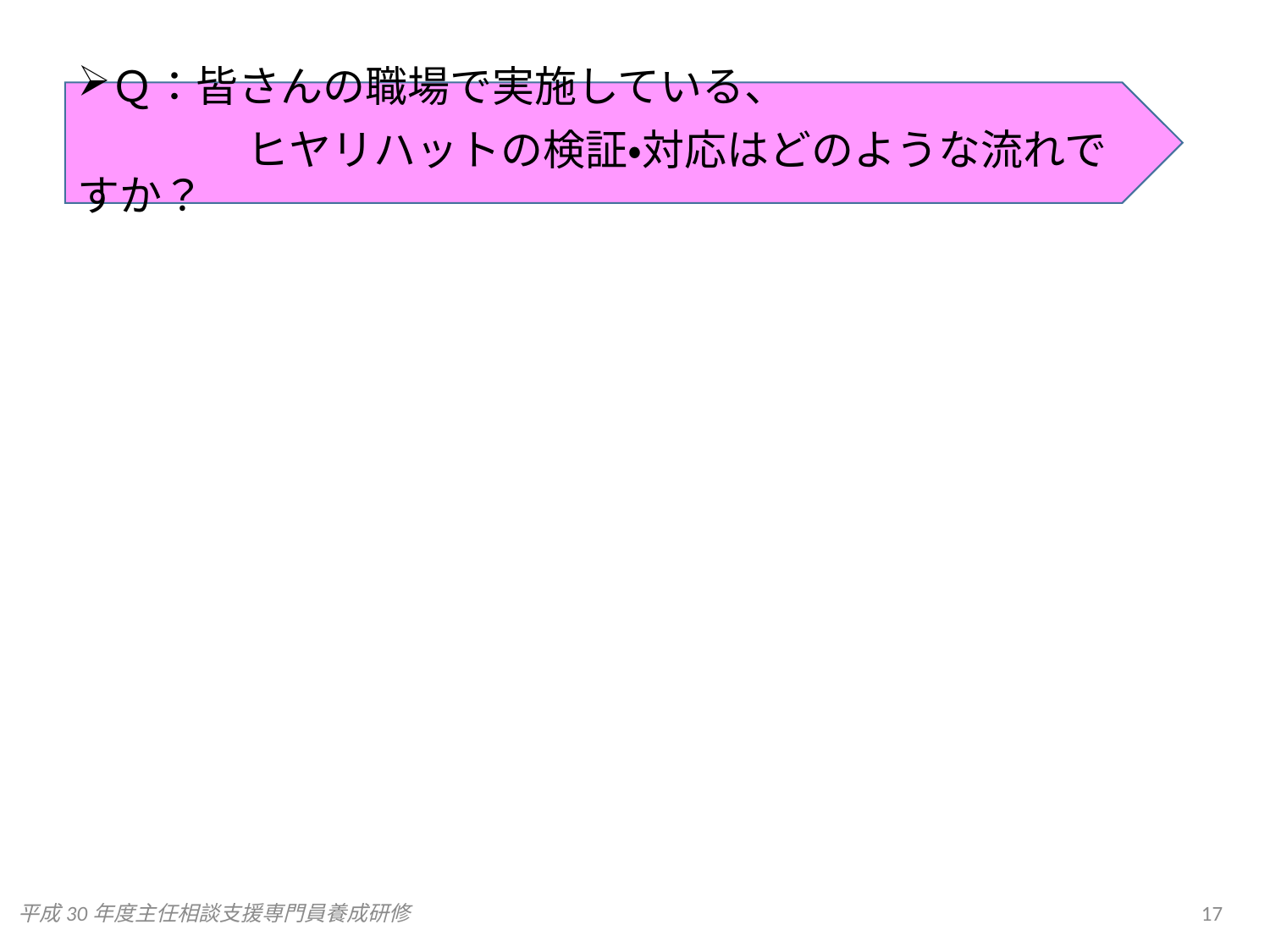

Ｑ：皆さんの職場で実施している、
　　　　ヒヤリハットの検証・対応はどのような流れですか？

17
平成30年度主任相談支援専門員養成研修